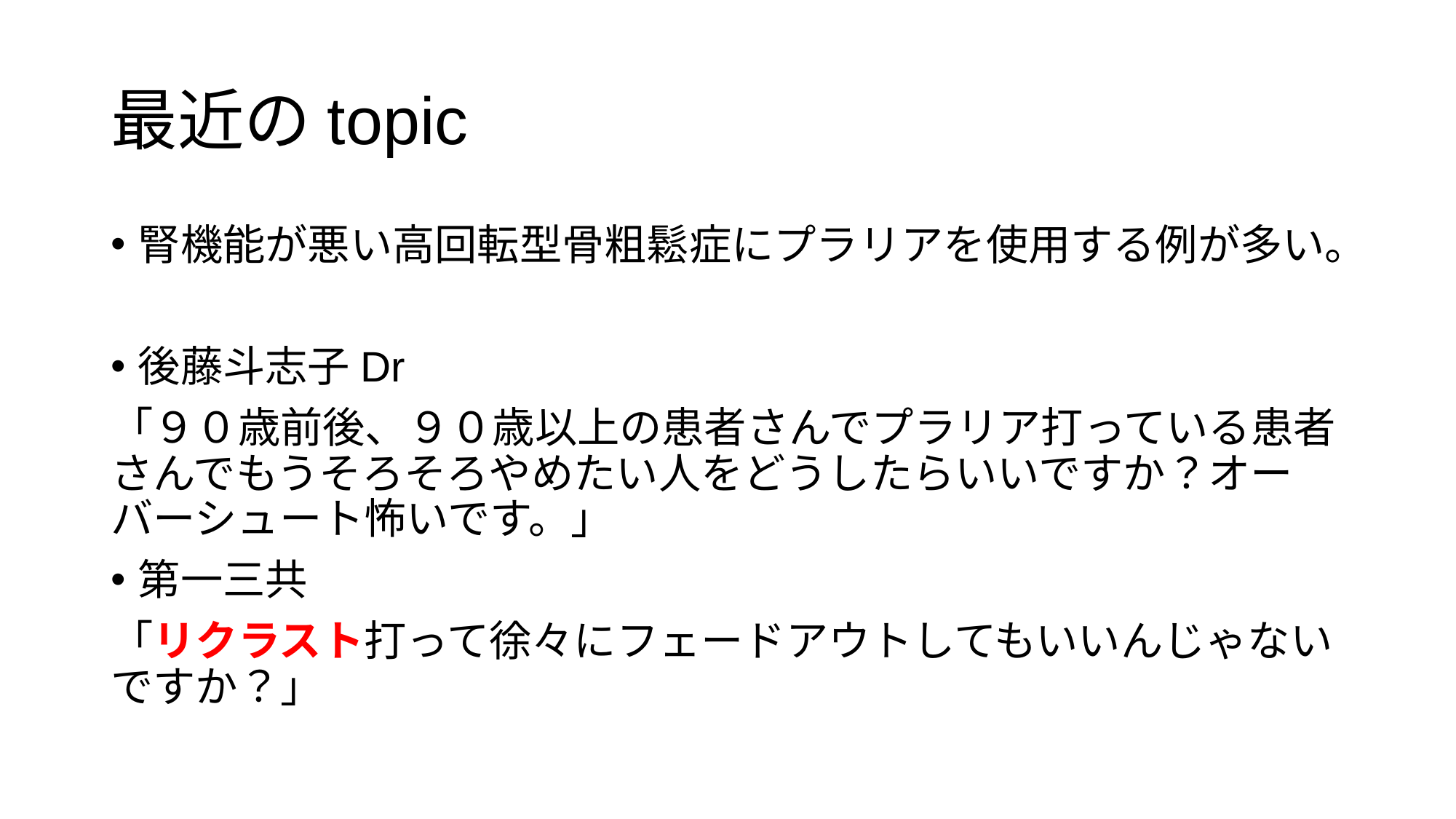

# 最近のtopic
腎機能が悪い高回転型骨粗鬆症にプラリアを使用する例が多い。

後藤斗志子Dr
「９０歳前後、９０歳以上の患者さんでプラリア打っている患者さんでもうそろそろやめたい人をどうしたらいいですか？オーバーシュート怖いです。」
第一三共
「リクラスト打って徐々にフェードアウトしてもいいんじゃないですか？」